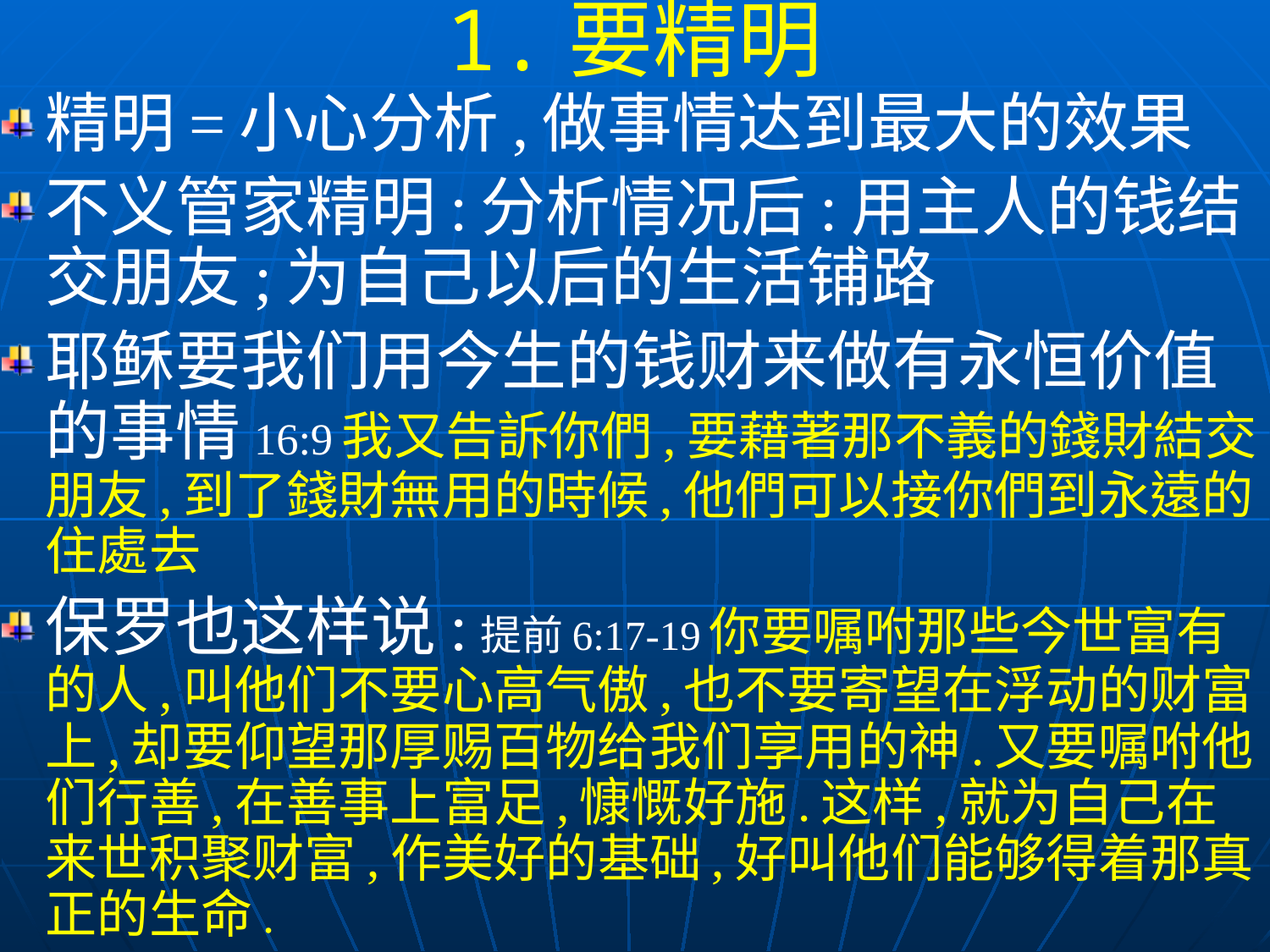

1.要精明
精明=小心分析,做事情达到最大的效果
不义管家精明:分析情况后:用主人的钱结交朋友;为自己以后的生活铺路
耶稣要我们用今生的钱财来做有永恒价值的事情16:9我又告訴你們,要藉著那不義的錢財結交朋友,到了錢財無用的時候,他們可以接你們到永遠的住處去
保罗也这样说:提前6:17-19你要嘱咐那些今世富有的人,叫他们不要心高气傲,也不要寄望在浮动的财富上,却要仰望那厚赐百物给我们享用的神.又要嘱咐他们行善,在善事上富足,慷慨好施.这样,就为自己在来世积聚财富,作美好的基础,好叫他们能够得着那真正的生命.